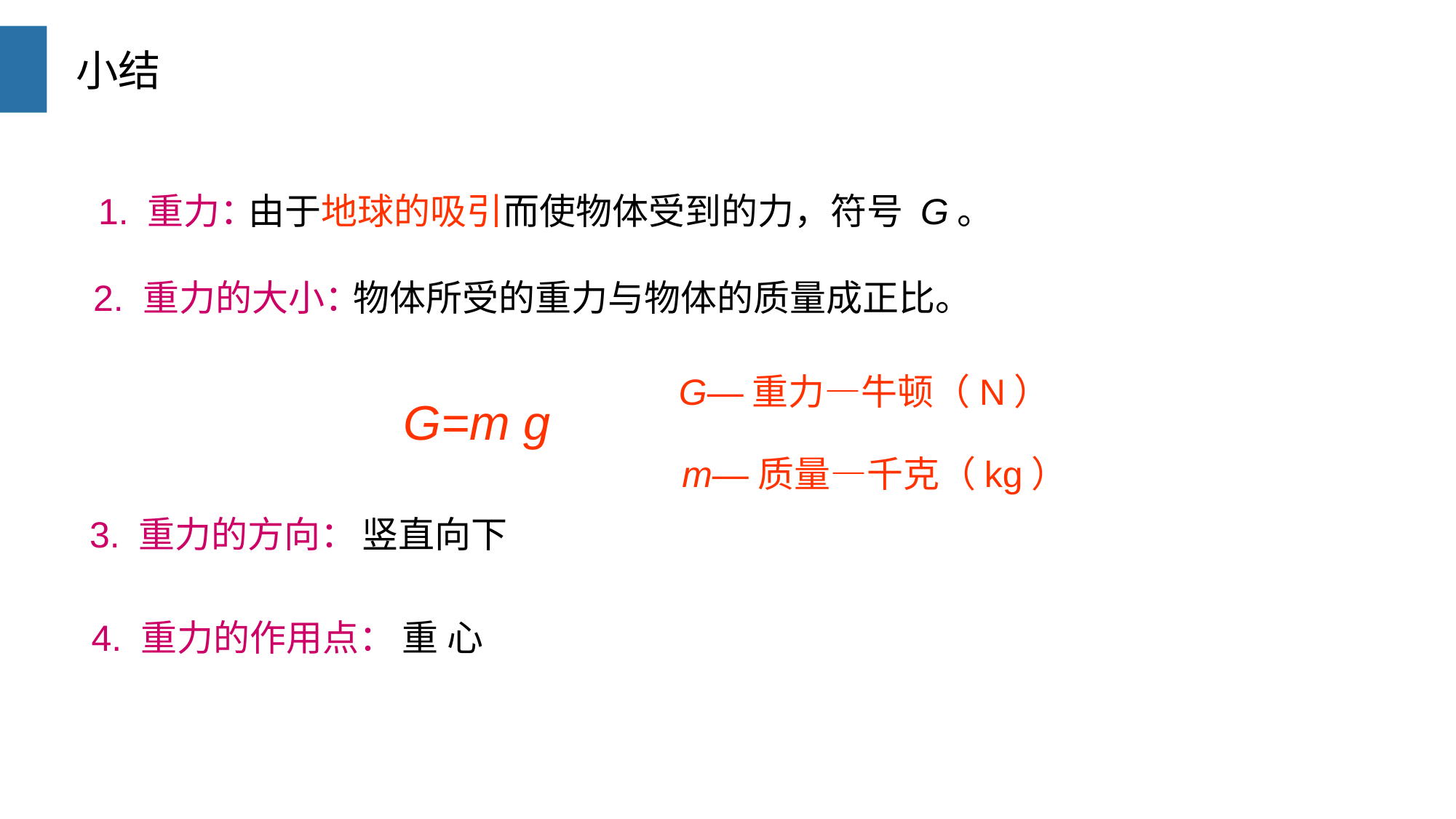

小结
由于地球的吸引而使物体受到的力，符号 G。
1. 重力：
2. 重力的大小：
物体所受的重力与物体的质量成正比。
G—重力—牛顿（N）
G=m g
m—质量—千克（kg）
3. 重力的方向：
竖直向下
重 心
4. 重力的作用点：